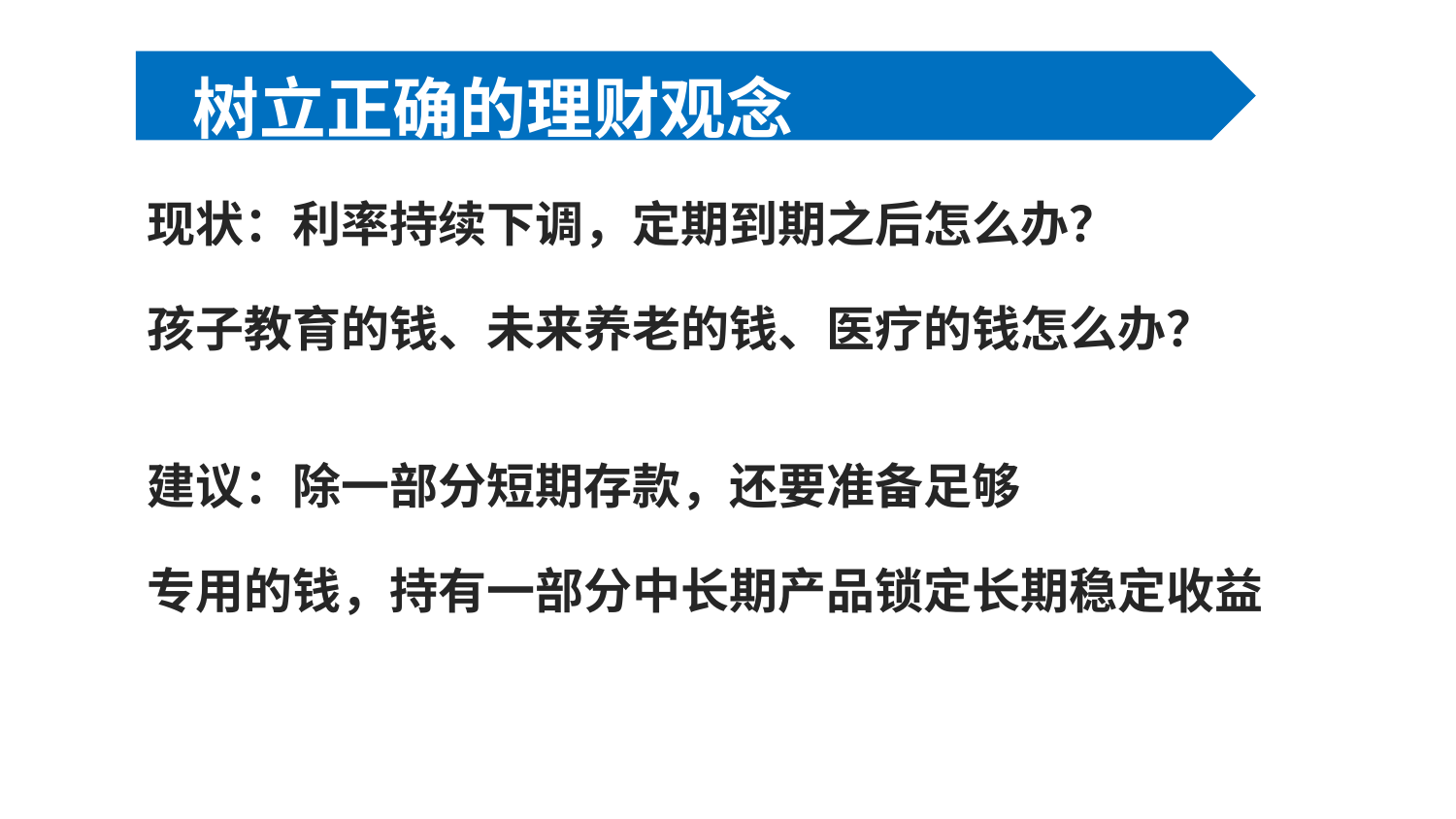

树立正确的理财观念

现状：利率持续下调，定期到期之后怎么办？

孩子教育的钱、未来养老的钱、医疗的钱怎么办？

建议：除一部分短期存款，还要准备足够

专用的钱，持有一部分中长期产品锁定长期稳定收益